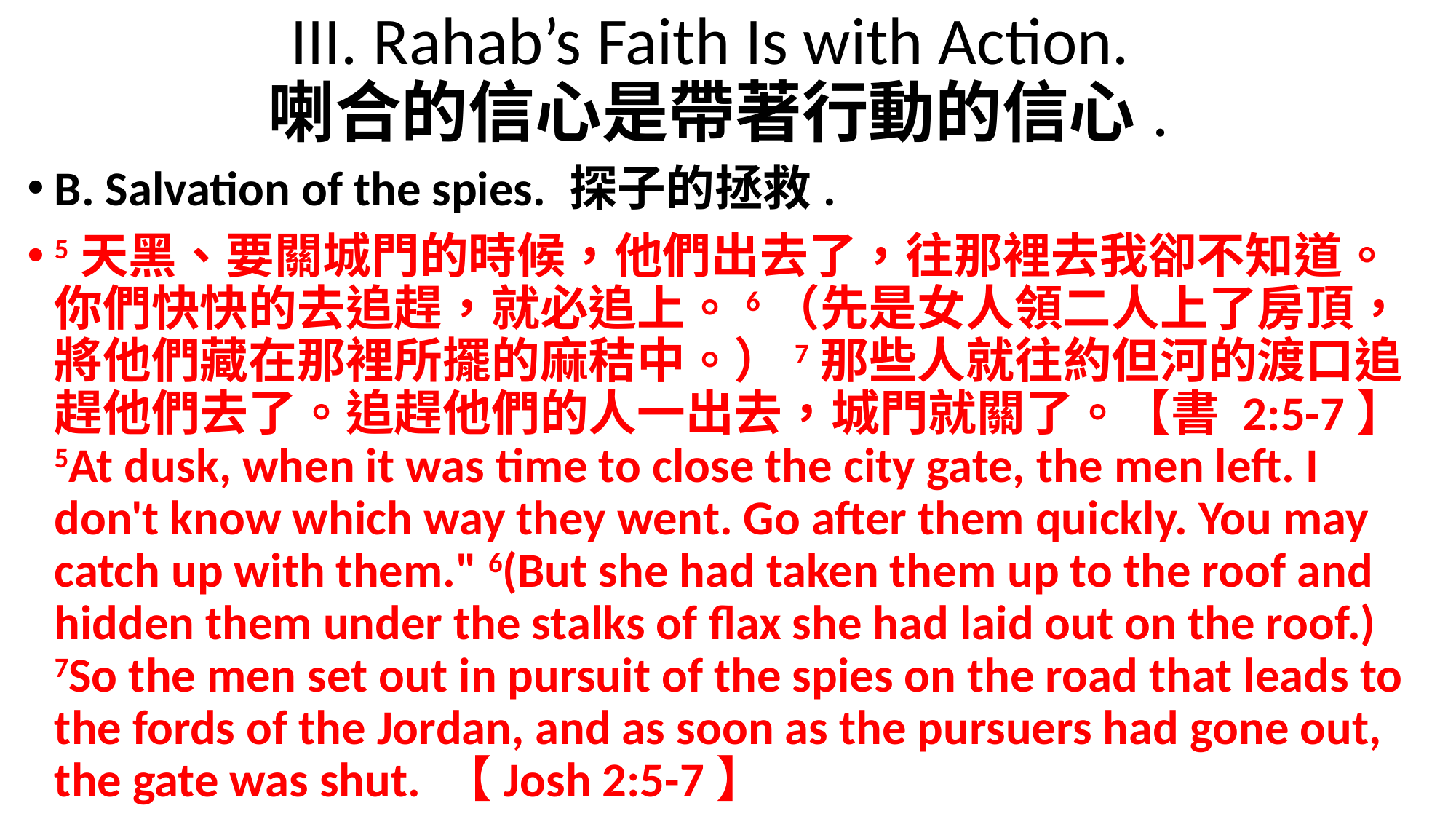

# III. Rahab’s Faith Is with Action. 喇合的信心是帶著行動的信心.
B. Salvation of the spies. 探子的拯救.
5天黑、要關城門的時候，他們出去了，往那裡去我卻不知道。你們快快的去追趕，就必追上。6（先是女人領二人上了房頂，將他們藏在那裡所擺的麻秸中。）7那些人就往約但河的渡口追趕他們去了。追趕他們的人一出去，城門就關了。【書 2:5-7】
5At dusk, when it was time to close the city gate, the men left. I don't know which way they went. Go after them quickly. You may catch up with them." 6(But she had taken them up to the roof and hidden them under the stalks of flax she had laid out on the roof.) 7So the men set out in pursuit of the spies on the road that leads to the fords of the Jordan, and as soon as the pursuers had gone out, the gate was shut. 【Josh 2:5-7】